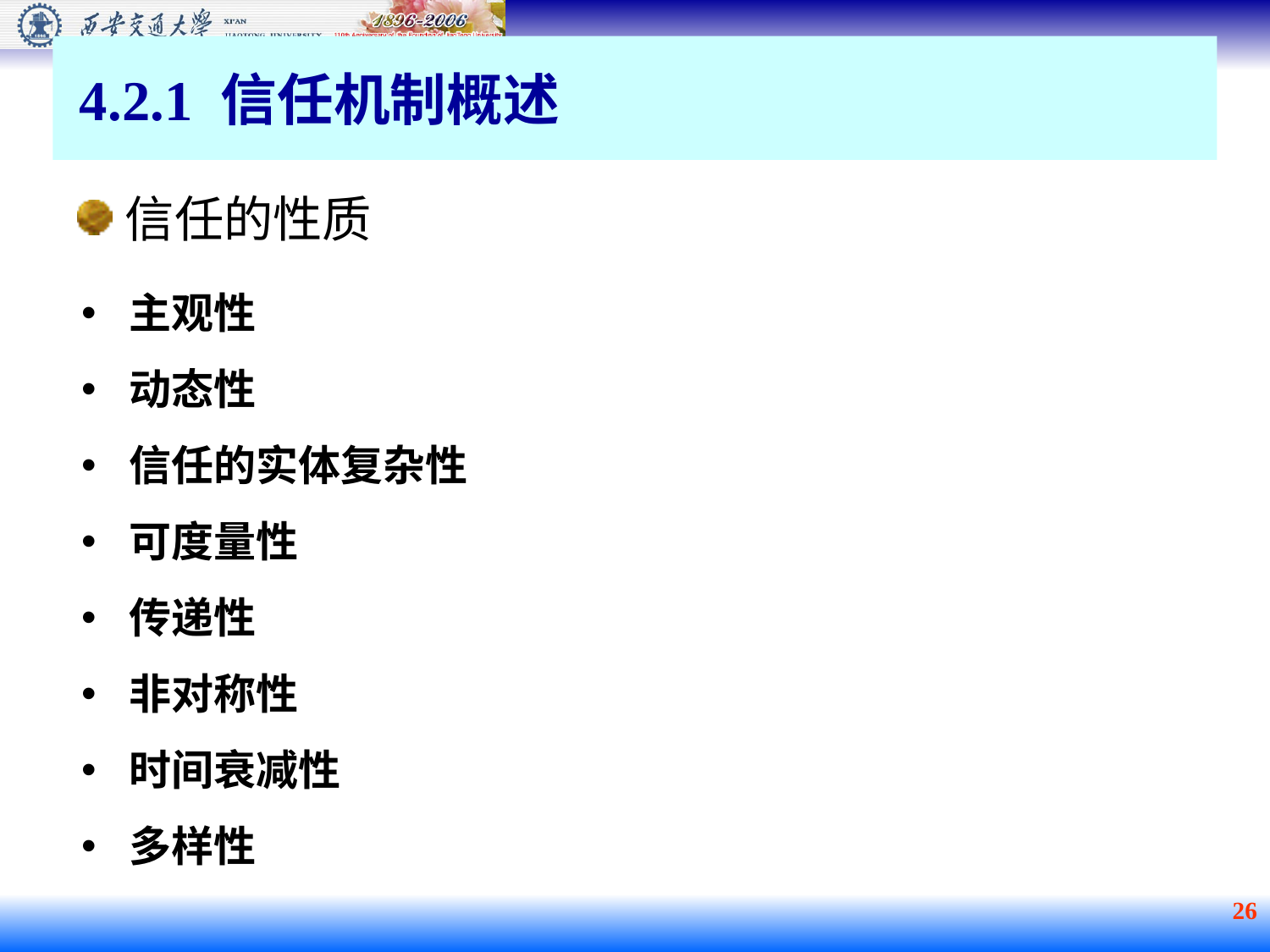

4.2.1 信任机制概述
信任的性质
主观性
动态性
信任的实体复杂性
可度量性
传递性
非对称性
时间衰减性
多样性

 26